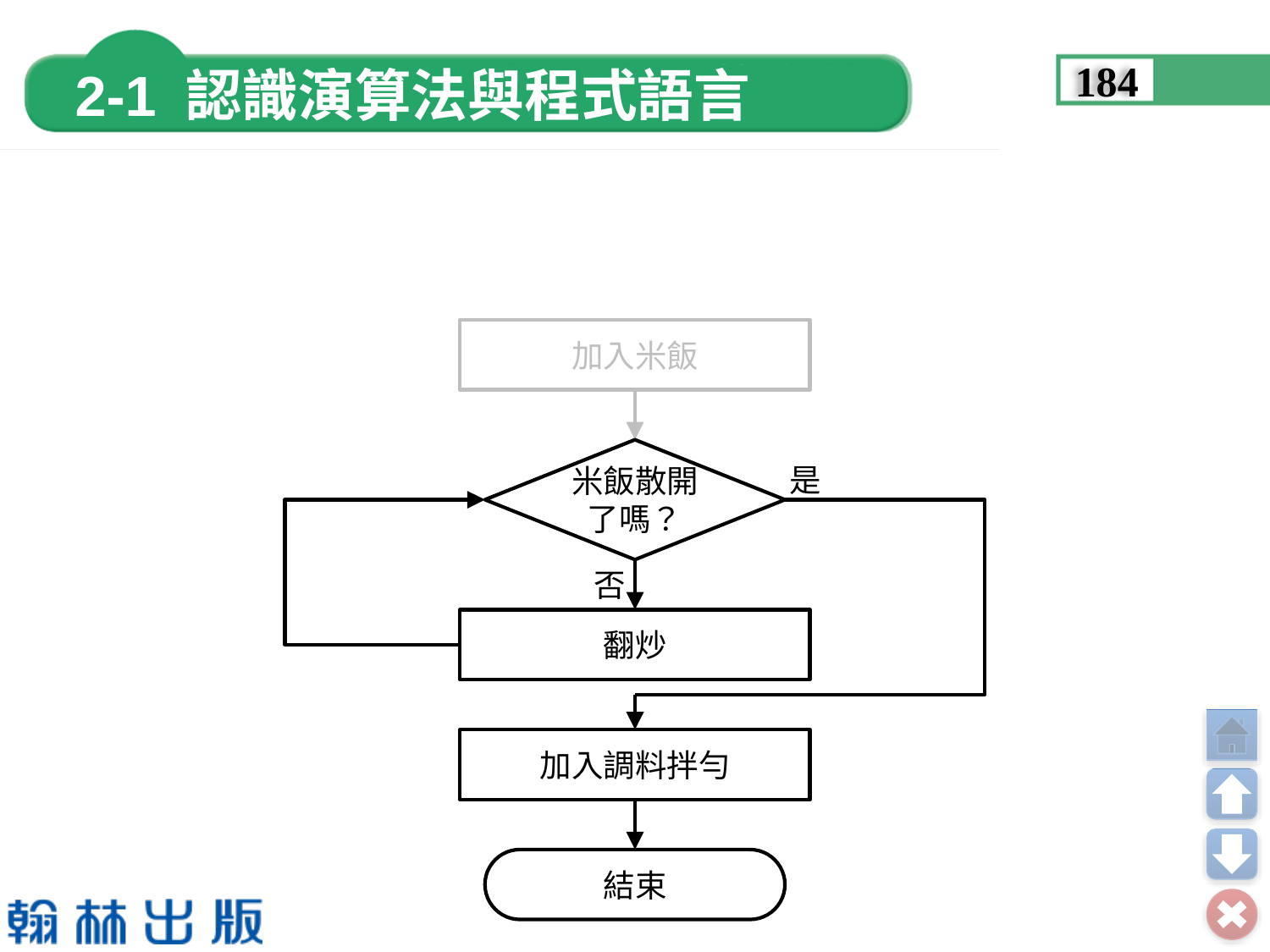

184
加入米飯
米飯散開了嗎？
是

否
翻炒
加入調料拌勻
結束